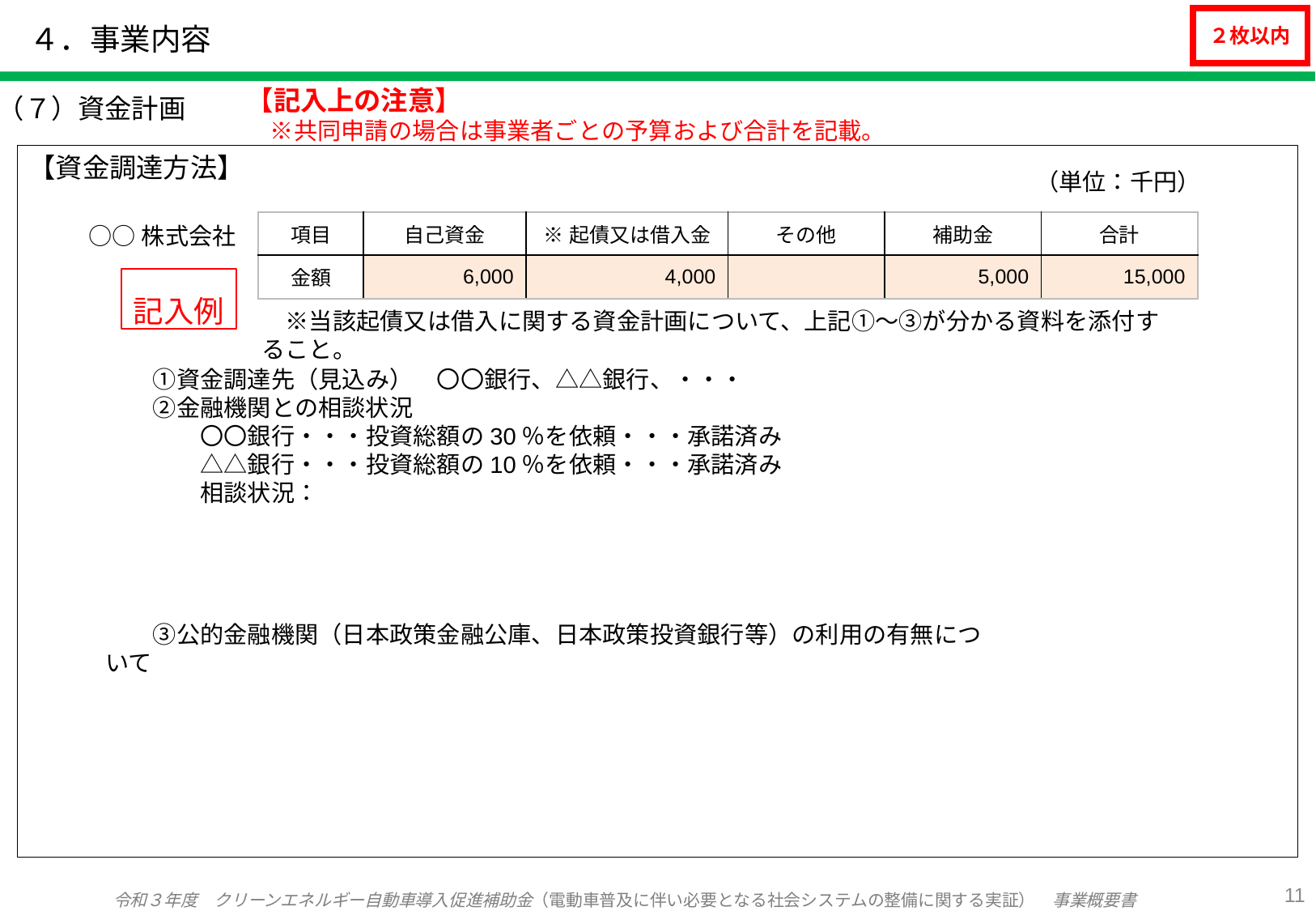

# ４．事業内容
２枚以内
【記入上の注意】
　※共同申請の場合は事業者ごとの予算および合計を記載。
（７）資金計画
【資金調達方法】
（単位：千円）
| 項目 | 自己資金 | ※起債又は借入金 | その他 | 補助金 | 合計 |
| --- | --- | --- | --- | --- | --- |
| 金額 | 6,000 | 4,000 |  | 5,000 | 15,000 |
○○株式会社
記入例
　※当該起債又は借入に関する資金計画について、上記①～③が分かる資料を添付すること。

　　①資金調達先（見込み）　〇〇銀行、△△銀行、・・・
　　②金融機関との相談状況
　　　　〇〇銀行・・・投資総額の30％を依頼・・・承諾済み
　　　　△△銀行・・・投資総額の10％を依頼・・・承諾済み
　　　　相談状況：

　　③公的金融機関（日本政策金融公庫、日本政策投資銀行等）の利用の有無について

11